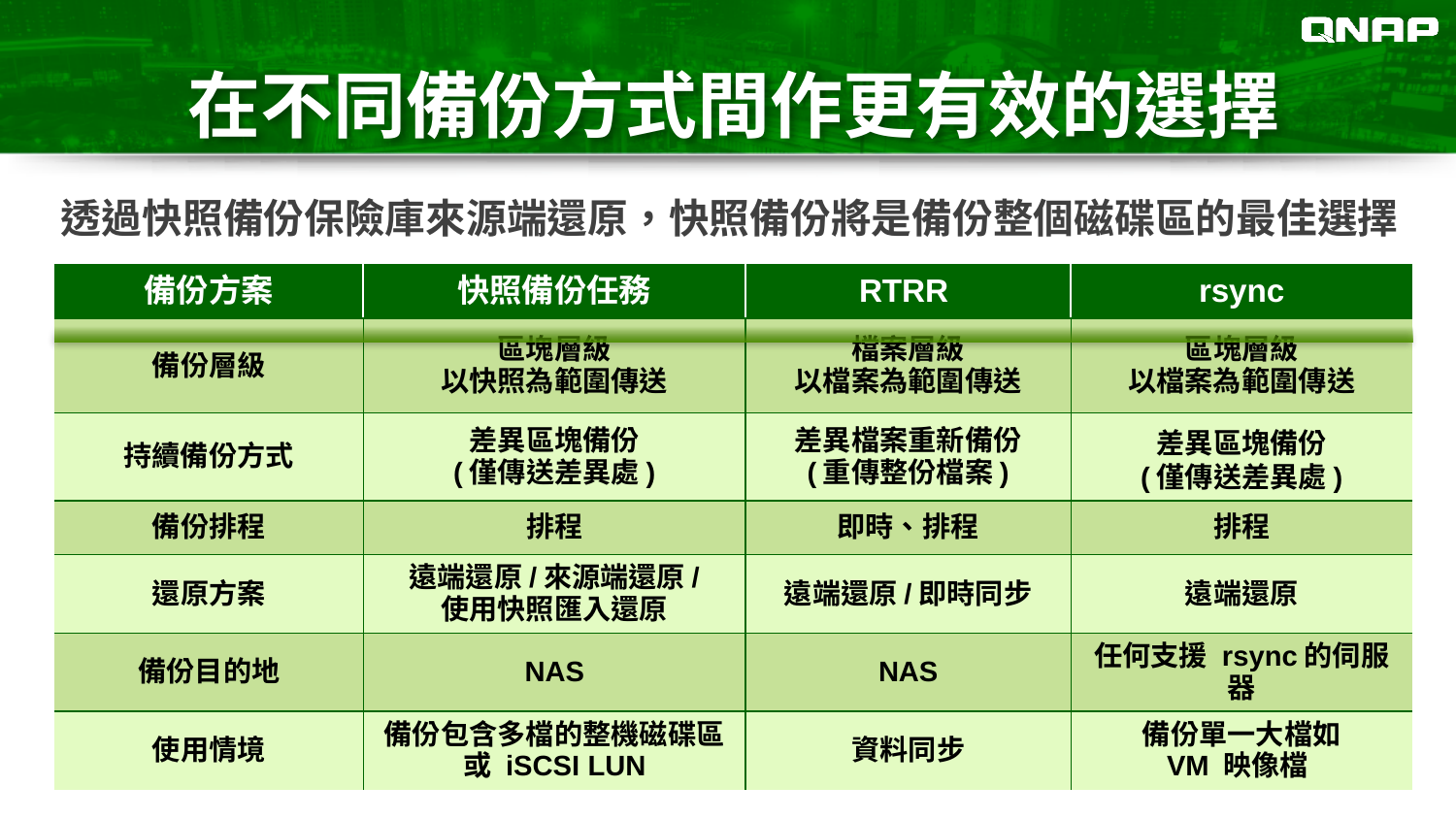

# 在不同備份方式間作更有效的選擇
透過快照備份保險庫來源端還原，快照備份將是備份整個磁碟區的最佳選擇

| 備份方案 | 快照備份任務 | RTRR | rsync |
| --- | --- | --- | --- |
| 備份層級 | 區塊層級 以快照為範圍傳送 | 檔案層級 以檔案為範圍傳送 | 區塊層級 以檔案為範圍傳送 |
| 持續備份方式 | 差異區塊備份 (僅傳送差異處) | 差異檔案重新備份 (重傳整份檔案) | 差異區塊備份 (僅傳送差異處) |
| 備份排程 | 排程 | 即時、排程 | 排程 |
| 還原方案 | 遠端還原/來源端還原/ 使用快照匯入還原 | 遠端還原/即時同步 | 遠端還原 |
| 備份目的地 | NAS | NAS | 任何支援 rsync的伺服器 |
| 使用情境 | 備份包含多檔的整機磁碟區或 iSCSI LUN | 資料同步 | 備份單一大檔如 VM 映像檔 |